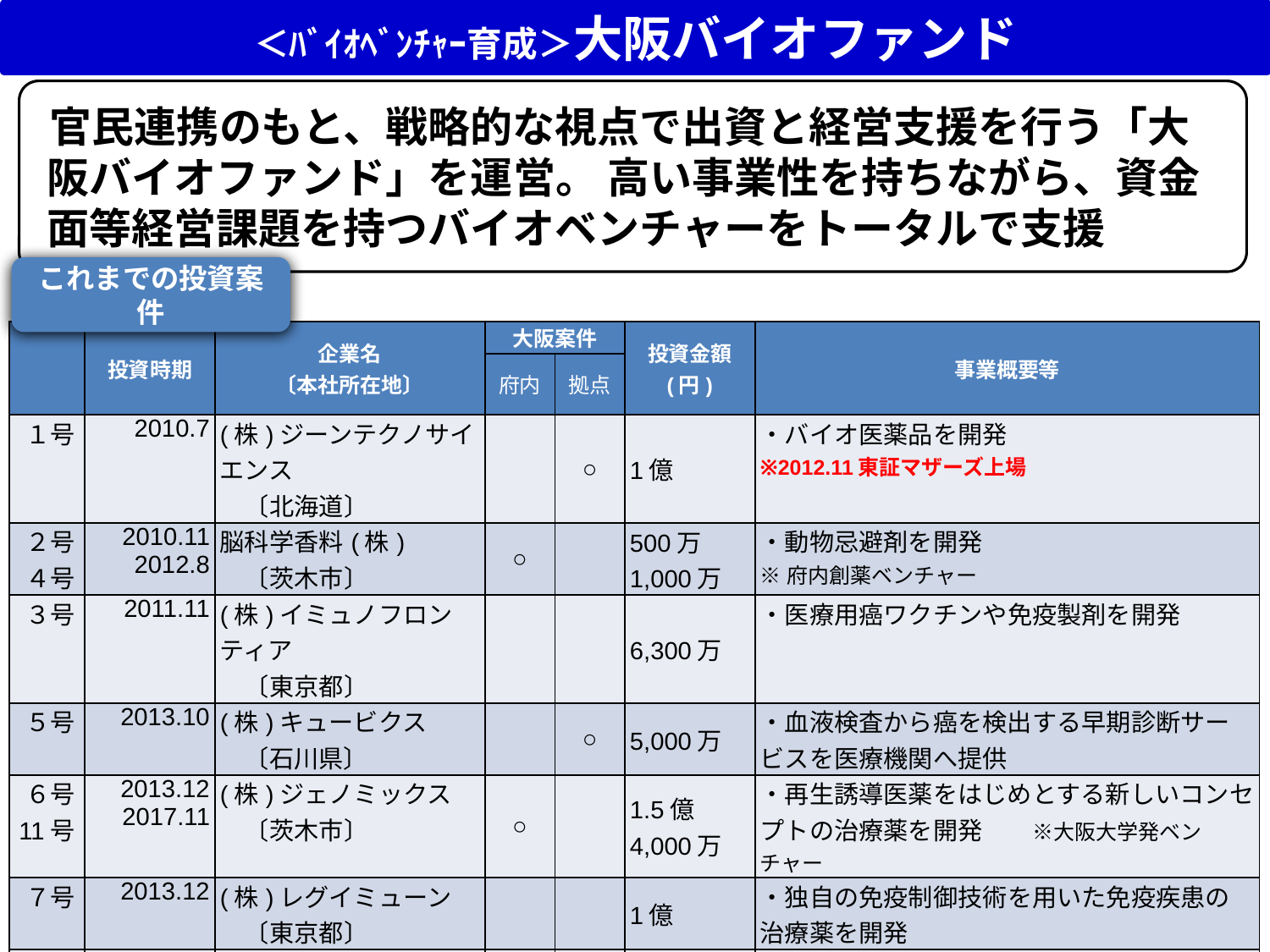

＜ﾊﾞｲｵﾍﾞﾝﾁｬｰ育成＞大阪バイオファンド
 官民連携のもと、戦略的な視点で出資と経営支援を行う「大阪バイオファンド」を運営。 高い事業性を持ちながら、資金面等経営課題を持つバイオベンチャーをトータルで支援
これまでの投資案件
|  | 投資時期 | 企業名 〔本社所在地〕 | 大阪案件 |  | 投資金額 (円) | 事業概要等 |
| --- | --- | --- | --- | --- | --- | --- |
|  |  |  | 府内 | 拠点 |  |  |
| １号 | 2010.7 | (株)ジーンテクノサイエンス 　〔北海道〕 |  | ○ | 1億 | ・バイオ医薬品を開発 ※2012.11東証マザーズ上場 |
| ２号 ４号 | 2010.11 2012.8 | 脳科学香料(株) 　〔茨木市〕 | ○ |  | 500万 1,000万 | ・動物忌避剤を開発 ※府内創薬ベンチャー |
| ３号 | 2011.11 | (株)イミュノフロンティア 　〔東京都〕 |  |  | 6,300万 | ・医療用癌ワクチンや免疫製剤を開発 |
| ５号 | 2013.10 | (株)キュービクス 　〔石川県〕 |  | ○ | 5,000万 | ・血液検査から癌を検出する早期診断サービスを医療機関へ提供 |
| ６号 11号 | 2013.12 2017.11 | (株)ジェノミックス 　〔茨木市〕 | ○ |  | 1.5億 4,000万 | ・再生誘導医薬をはじめとする新しいコンセプトの治療薬を開発　　※大阪大学発ベンチャー |
| ７号 | 2013.12 | (株)レグイミューン 　〔東京都〕 |  |  | 1億 | ・独自の免疫制御技術を用いた免疫疾患の治療薬を開発 |
| ８号 | 2013.12 | (株)ボナック 　〔福岡県〕 |  | ○ | 1.5億 | ・核酸医薬品原薬にかかる製造販売権の特許ライセンス提携と核酸医薬品の自社開発 ※府内の化学メーカーから独立したベンチャー |
| ９号 | 2014.6 | 飛鳥メディカル(株) 　〔京都府〕 |  | ○ | 5,000万 | ・レーザー治療機器等を開発 |
| 10号 | 2015.9 | (株)ピオニエ 　〔大阪市〕 | ○ |  | 1.25億 | ・次世代オピオイド系鎮痛薬の開発 ※大阪商工会議所設立のカーブアウトベンチャー |